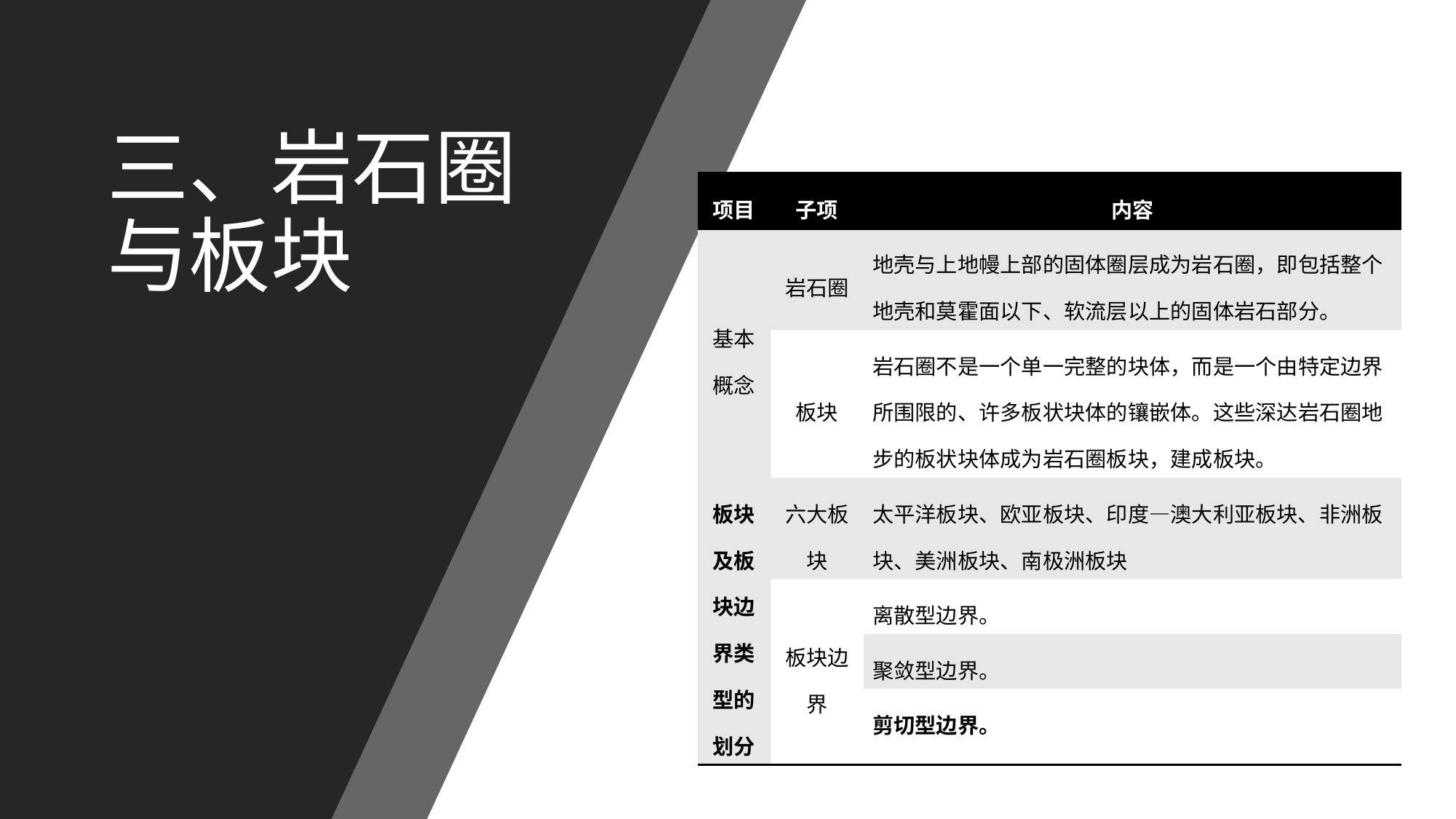

# 三、岩石圈与板块
| 项目 | 子项 | 内容 |
| --- | --- | --- |
| 基本概念 | 岩石圈 | 地壳与上地幔上部的固体圈层成为岩石圈，即包括整个地壳和莫霍面以下、软流层以上的固体岩石部分。 |
|  | 板块 | 岩石圈不是一个单一完整的块体，而是一个由特定边界所围限的、许多板状块体的镶嵌体。这些深达岩石圈地步的板状块体成为岩石圈板块，建成板块。 |
| 板块及板块边界类型的划分 | 六大板块 | 太平洋板块、欧亚板块、印度—澳大利亚板块、非洲板块、美洲板块、南极洲板块 |
|  | 板块边界 | 离散型边界。 |
|  |  | 聚敛型边界。 |
|  |  | 剪切型边界。 |